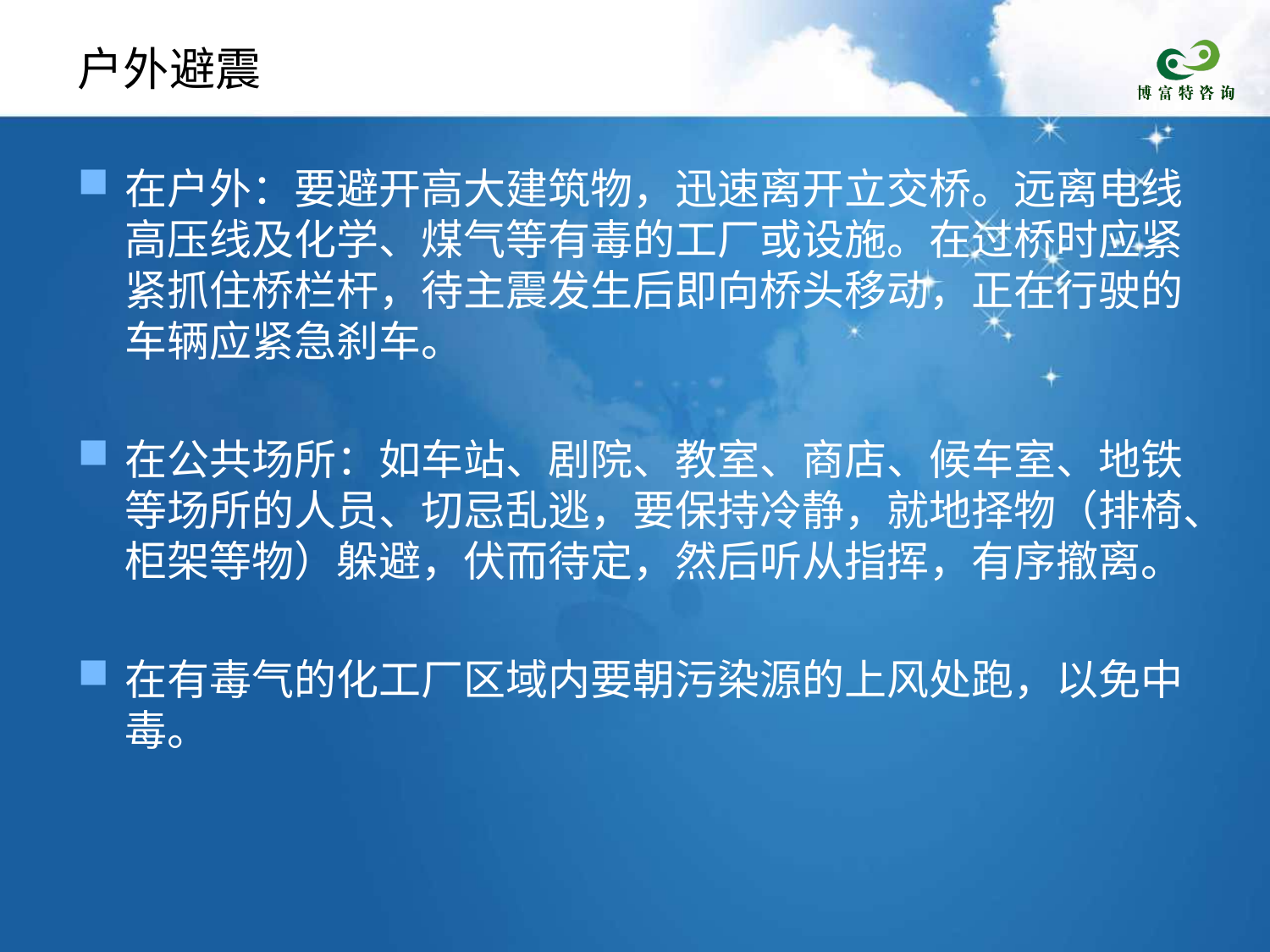

# 户外避震
在户外：要避开高大建筑物，迅速离开立交桥。远离电线高压线及化学、煤气等有毒的工厂或设施。在过桥时应紧紧抓住桥栏杆，待主震发生后即向桥头移动，正在行驶的车辆应紧急刹车。

在公共场所：如车站、剧院、教室、商店、候车室、地铁等场所的人员、切忌乱逃，要保持冷静，就地择物（排椅、柜架等物）躲避，伏而待定，然后听从指挥，有序撤离。

在有毒气的化工厂区域内要朝污染源的上风处跑，以免中毒。